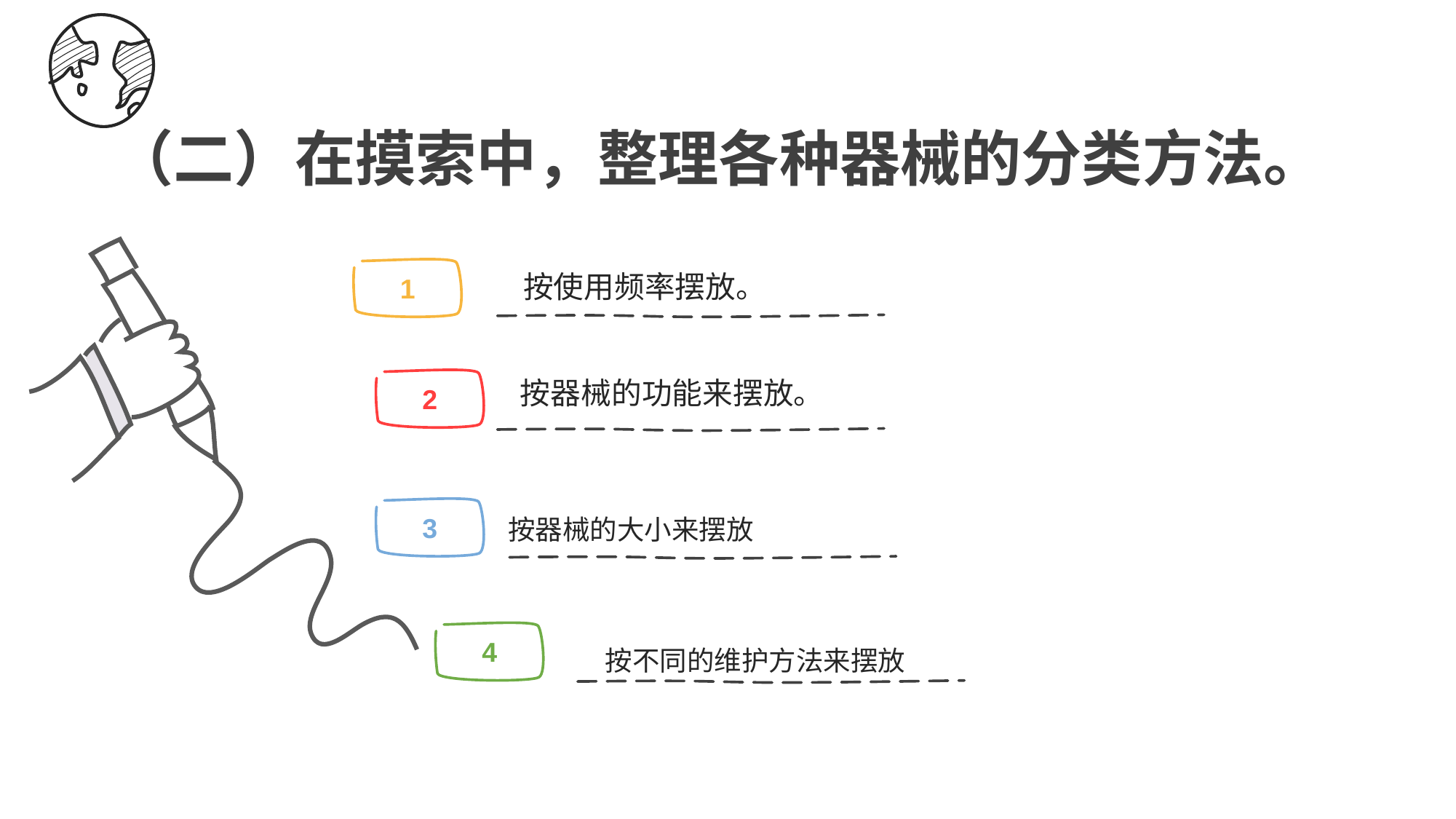

（二）在摸索中，整理各种器械的分类方法。

按使用频率摆放。
1

按器械的功能来摆放。
2

3
按器械的大小来摆放

4
按不同的维护方法来摆放